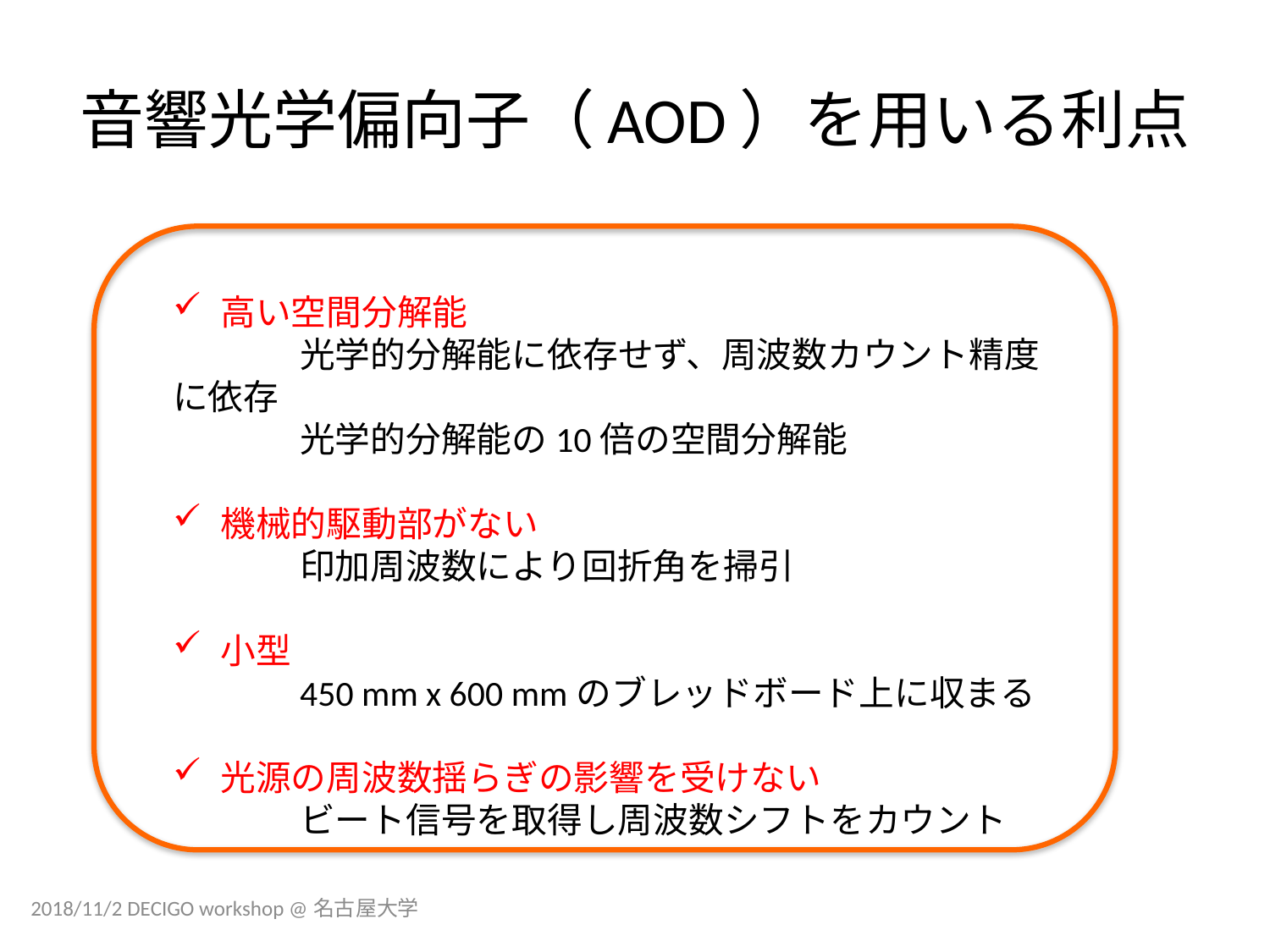

# 音響光学偏向子（AOD）を用いる利点

高い空間分解能
　	光学的分解能に依存せず、周波数カウント精度に依存
	光学的分解能の10倍の空間分解能

機械的駆動部がない
	印加周波数により回折角を掃引

小型
	450 mm x 600 mmのブレッドボード上に収まる

光源の周波数揺らぎの影響を受けない
	ビート信号を取得し周波数シフトをカウント
2018/11/2 DECIGO workshop @名古屋大学